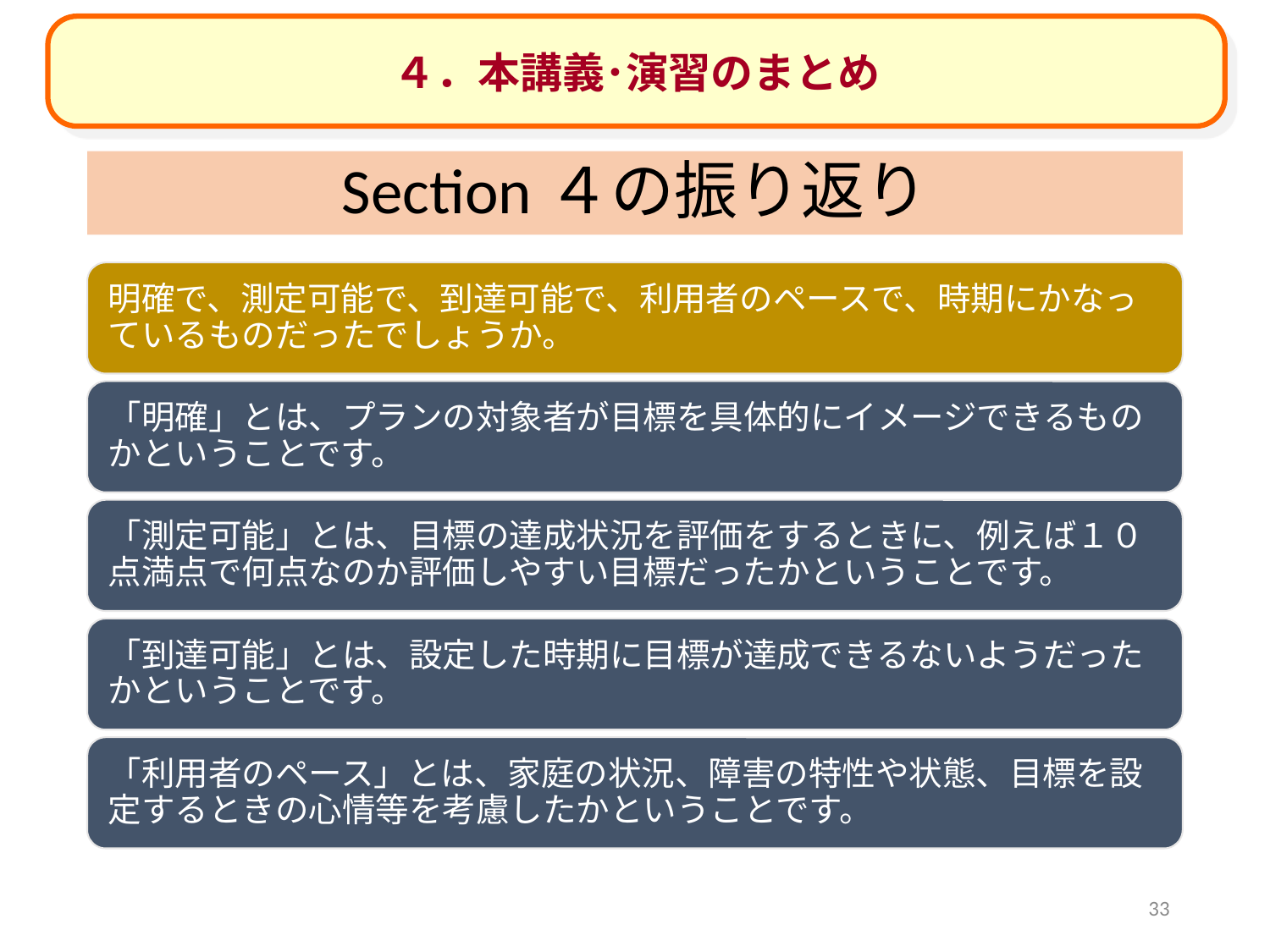

４．本講義･演習のまとめ
# Section４の振り返り
明確で、測定可能で、到達可能で、利用者のペースで、時期にかなっているものだったでしょうか。
「明確」とは、プランの対象者が目標を具体的にイメージできるものかということです。
「測定可能」とは、目標の達成状況を評価をするときに、例えば１０点満点で何点なのか評価しやすい目標だったかということです。
「到達可能」とは、設定した時期に目標が達成できるないようだったかということです。
「利用者のペース」とは、家庭の状況、障害の特性や状態、目標を設定するときの心情等を考慮したかということです。
33